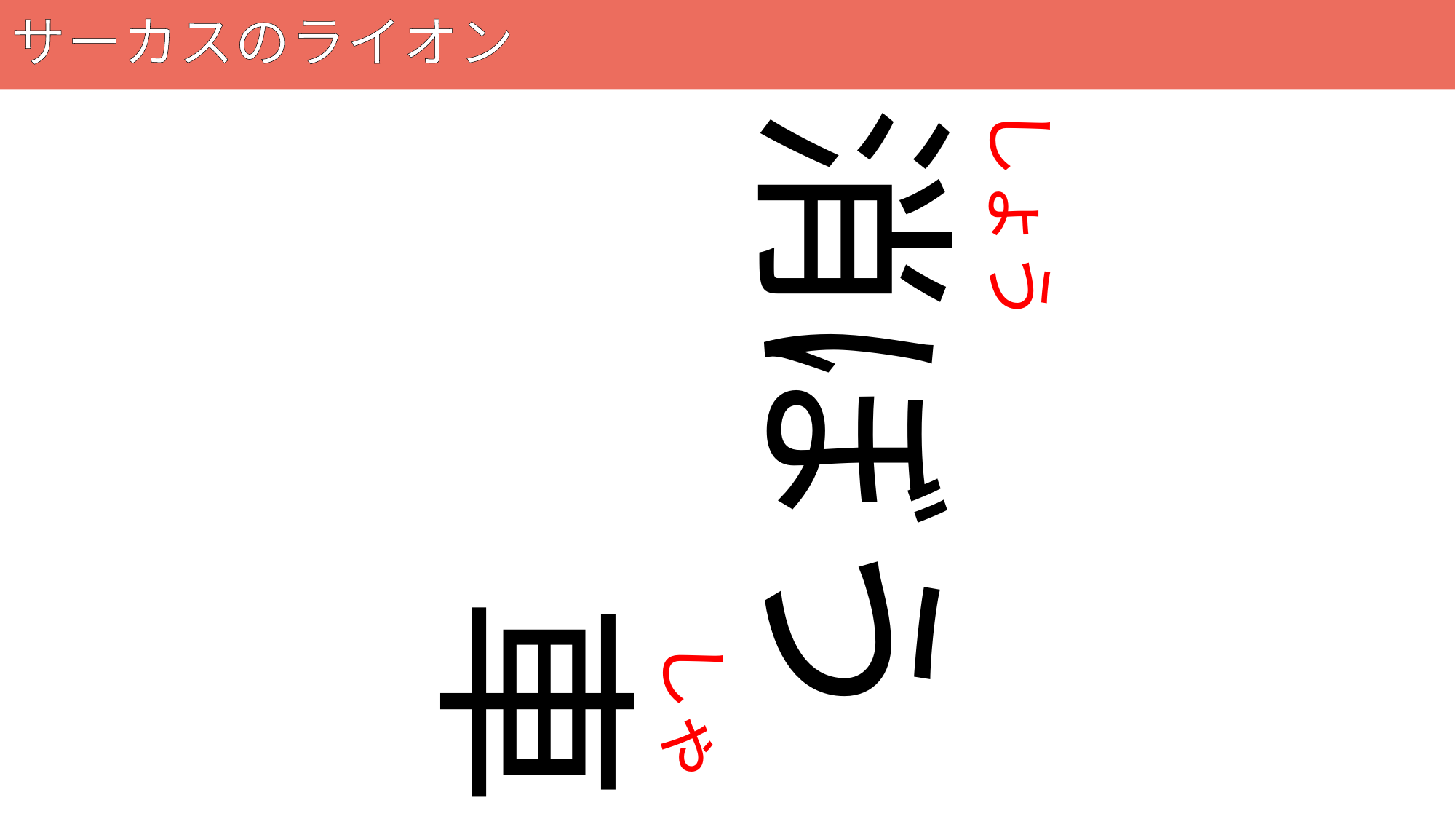

# サーカスのライオン
138
消ぼう
しょう
車
しゃ